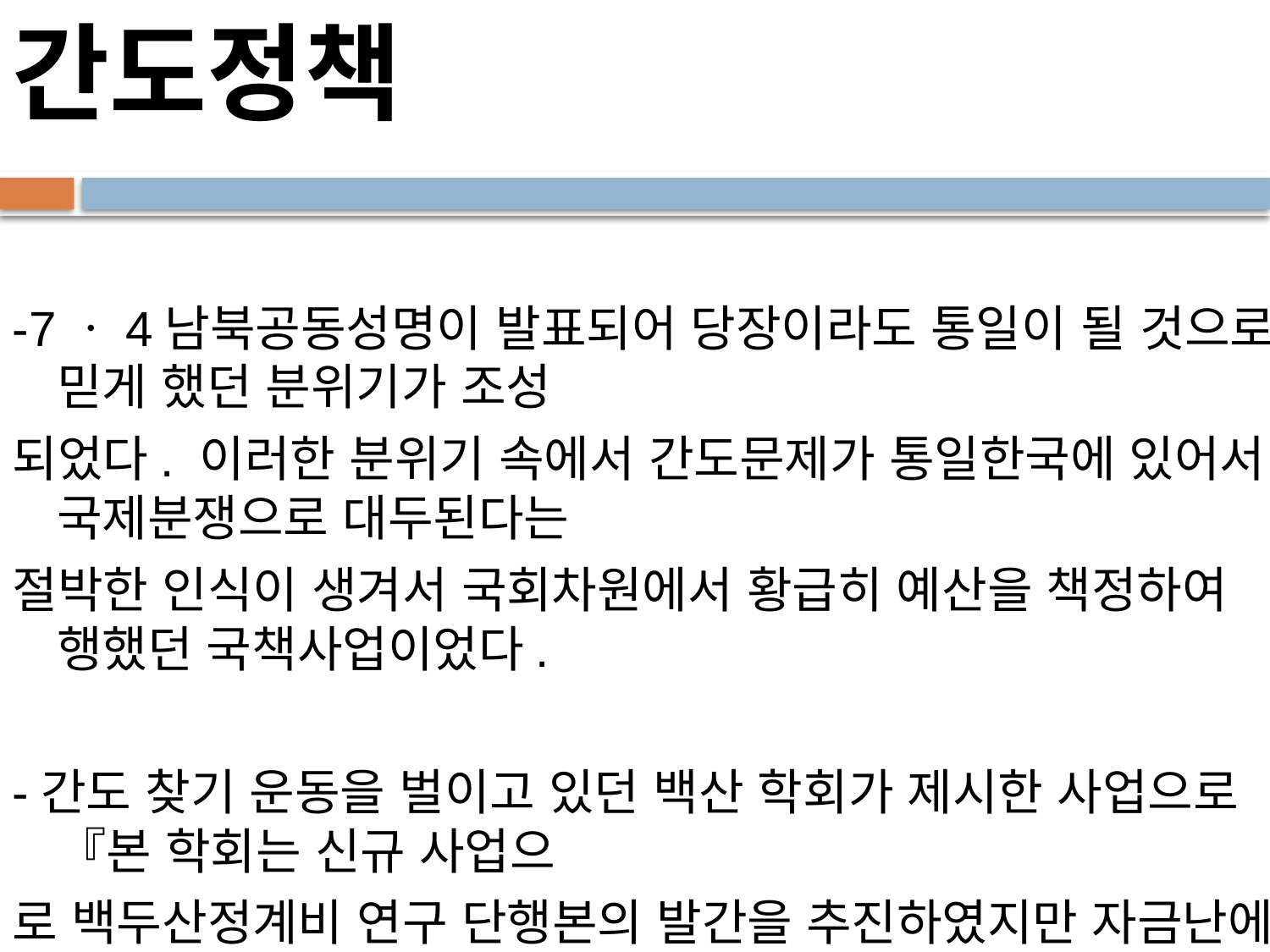

간도정책

-7ㆍ4남북공동성명이 발표되어 당장이라도 통일이 될 것으로 믿게 했던 분위기가 조성
되었다. 이러한 분위기 속에서 간도문제가 통일한국에 있어서 국제분쟁으로 대두된다는
절박한 인식이 생겨서 국회차원에서 황급히 예산을 책정하여 행했던 국책사업이었다.

-간도 찾기 운동을 벌이고 있던 백산 학회가 제시한 사업으로『본 학회는 신규 사업으
로 백두산정계비 연구 단행본의 발간을 추진하였지만 자금난에 중지된 바 있다. 사업의
목적은 대한제국의 외교권이 일본에 이양된 이후인 1909년 일본에 의해 청국에 넘겨진
간도 지방에 관한 문제를 종합적으로 다루어 이에 대한 우리 민족의 영토권 주장에 학술
적 근거를 제시하였다.』라고 규정하고 있다.